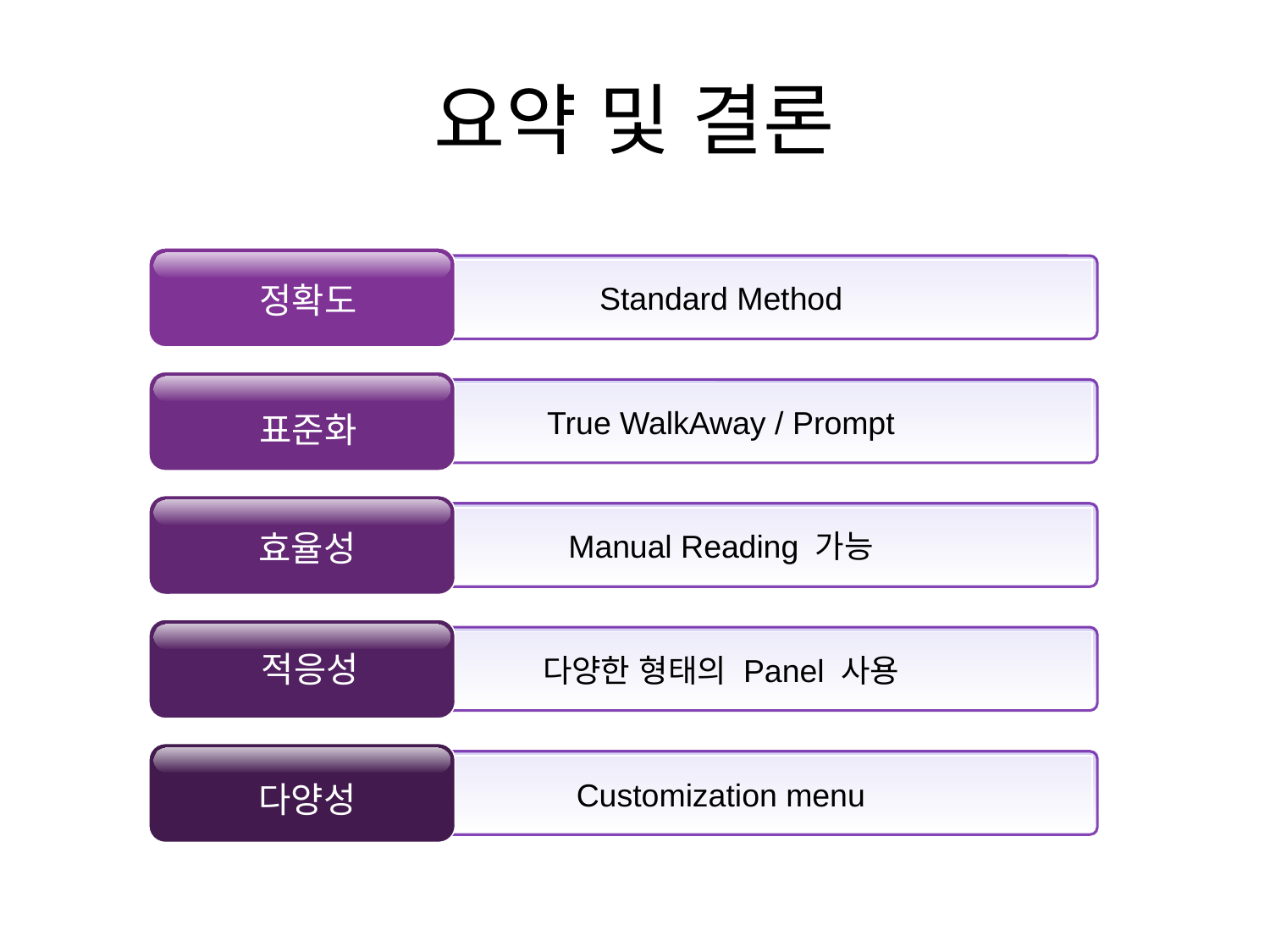

# 요약 및 결론

정확도

Standard Method

표준화

True WalkAway / Prompt

효율성

Manual Reading 가능

적응성

다양한 형태의 Panel 사용

다양성

Customization menu